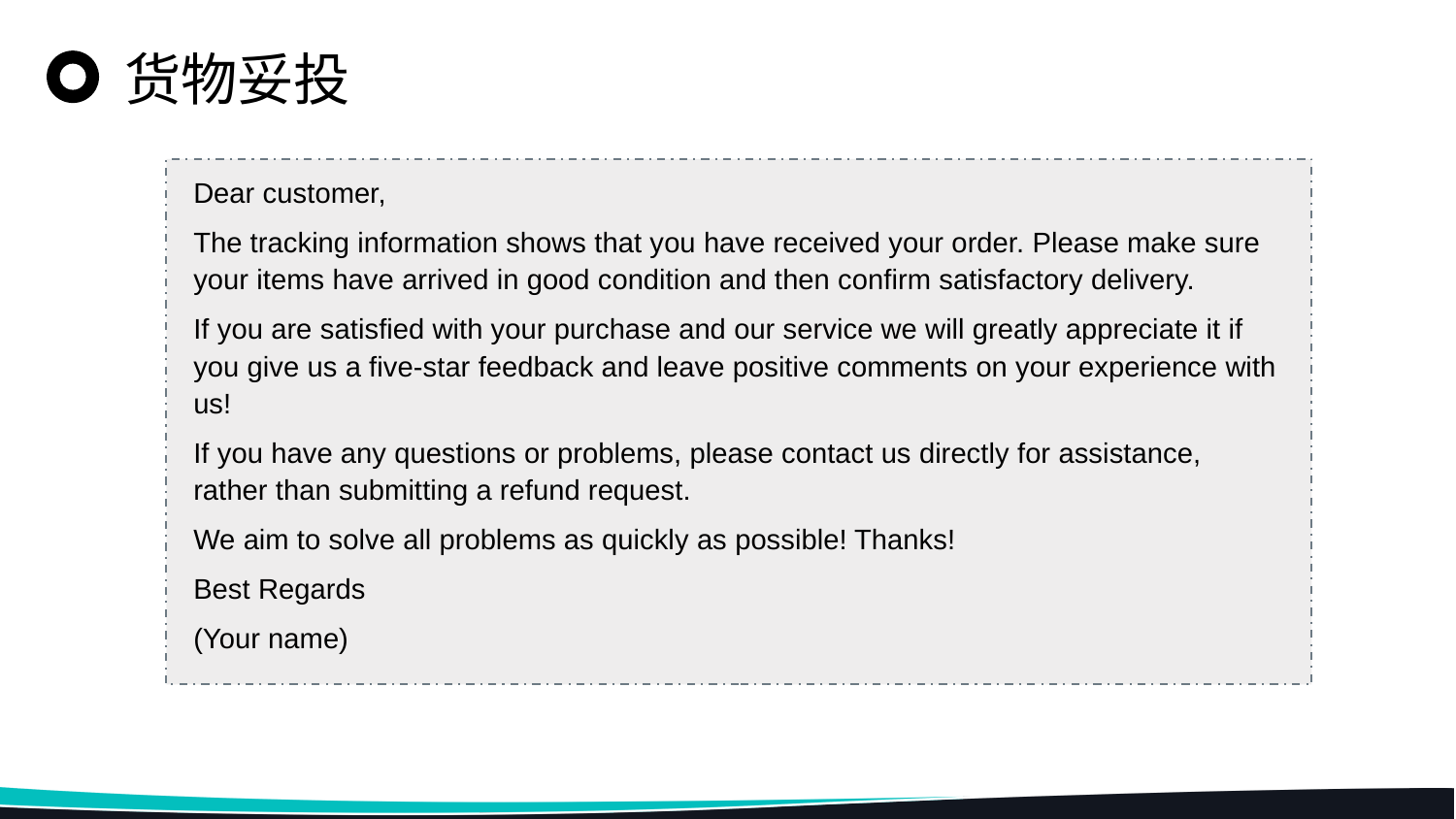

货物妥投

Dear customer,
The tracking information shows that you have received your order. Please make sure your items have arrived in good condition and then confirm satisfactory delivery.
If you are satisfied with your purchase and our service we will greatly appreciate it if you give us a five-star feedback and leave positive comments on your experience with us!
If you have any questions or problems, please contact us directly for assistance, rather than submitting a refund request.
We aim to solve all problems as quickly as possible! Thanks!
Best Regards
(Your name)